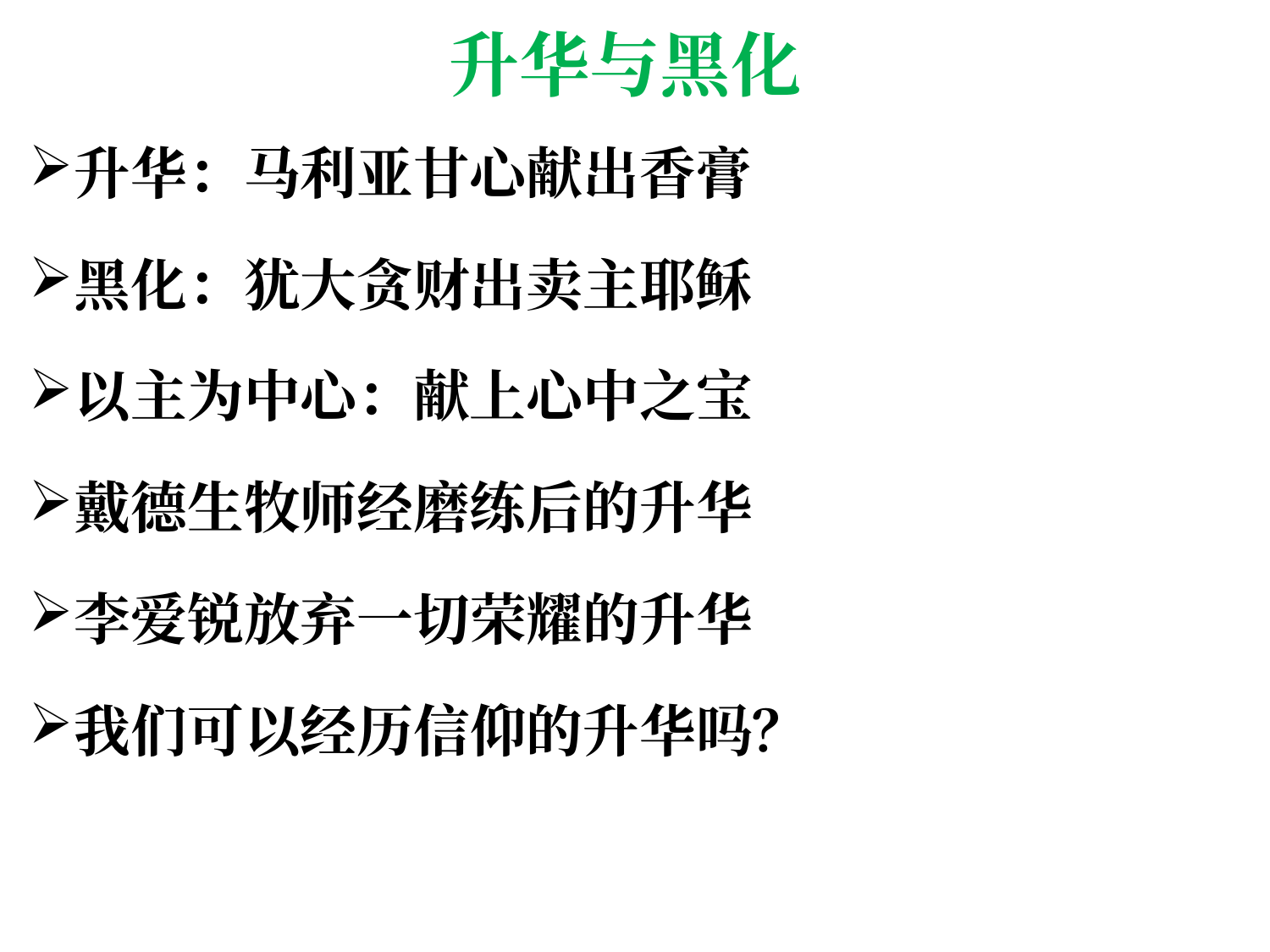

升华与黑化
升华：马利亚甘心献出香膏

黑化：犹大贪财出卖主耶稣

以主为中心：献上心中之宝

戴德生牧师经磨练后的升华

李爱锐放弃一切荣耀的升华

我们可以经历信仰的升华吗？